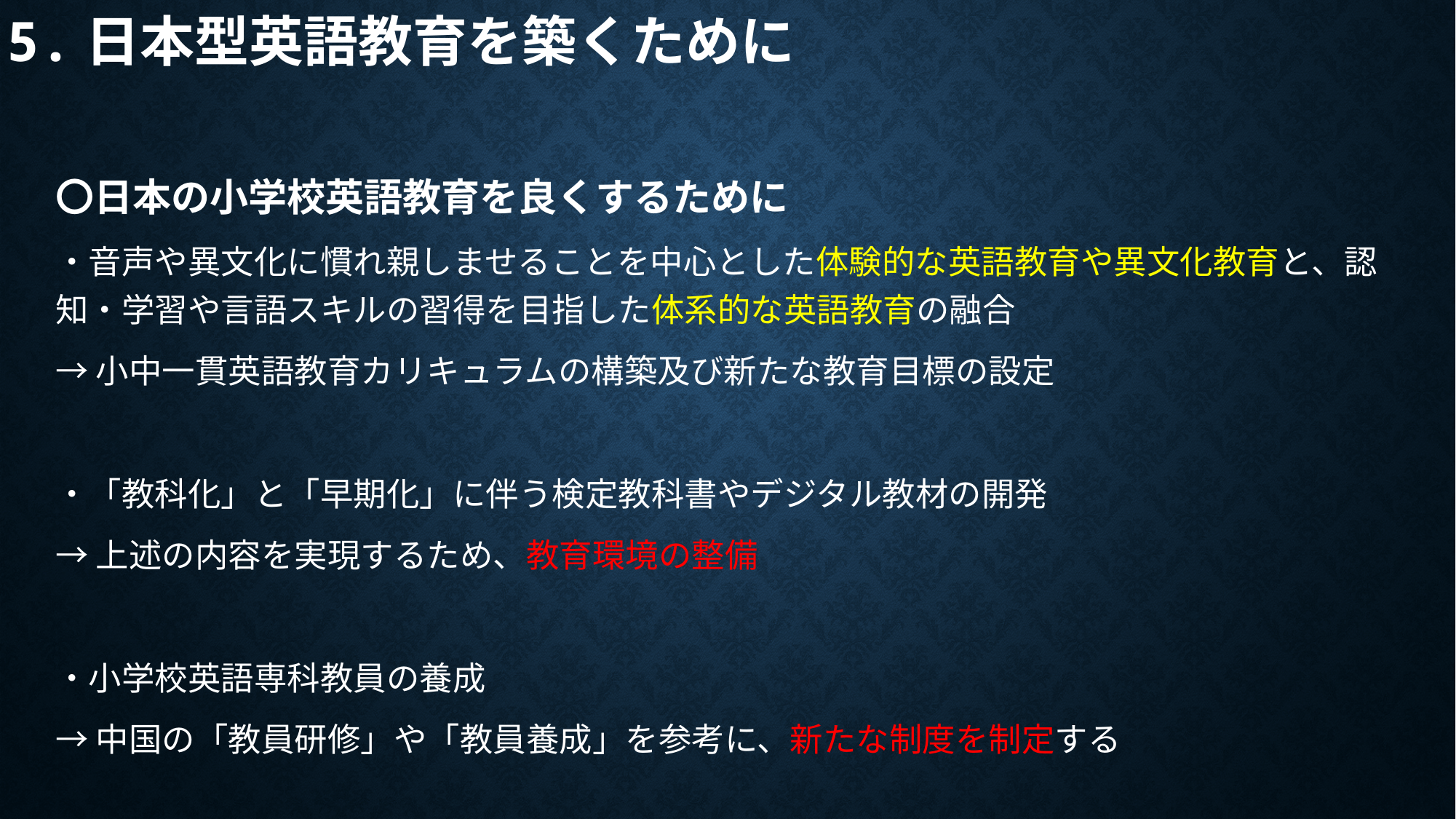

# 5.日本型英語教育を築くために
〇日本の小学校英語教育を良くするために
・音声や異文化に慣れ親しませることを中心とした体験的な英語教育や異文化教育と、認知・学習や言語スキルの習得を目指した体系的な英語教育の融合
→小中一貫英語教育カリキュラムの構築及び新たな教育目標の設定

・「教科化」と「早期化」に伴う検定教科書やデジタル教材の開発
→上述の内容を実現するため、教育環境の整備

・小学校英語専科教員の養成
→中国の「教員研修」や「教員養成」を参考に、新たな制度を制定する